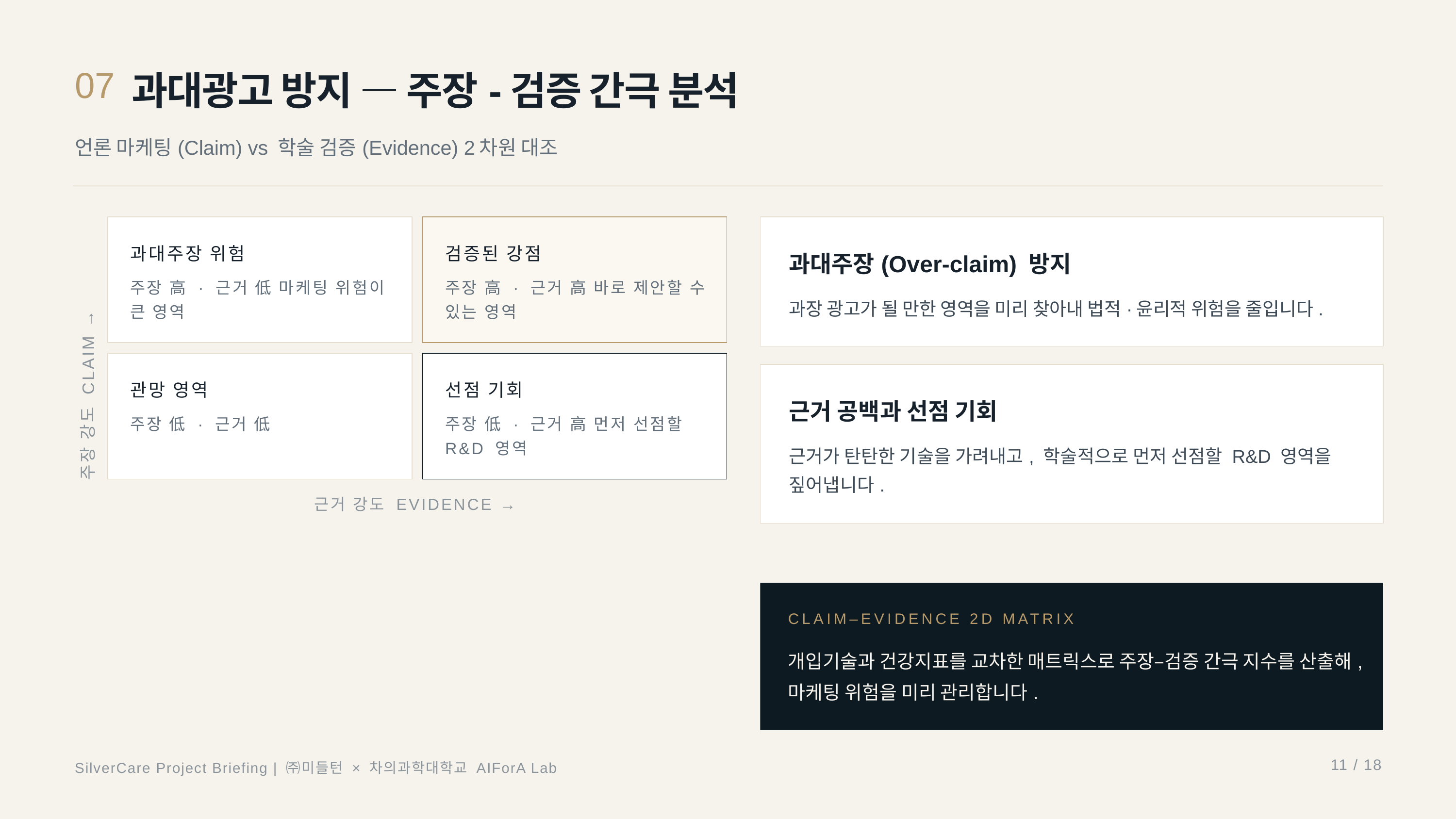

과대광고 방지 — 주장-검증 간극 분석
07
언론 마케팅(Claim) vs 학술 검증(Evidence) 2차원 대조

주장 강도 CLAIM →

과대주장 위험
검증된 강점
과대주장(Over-claim) 방지
주장 高 · 근거 低 마케팅 위험이 큰 영역
주장 高 · 근거 高 바로 제안할 수 있는 영역
과장 광고가 될 만한 영역을 미리 찾아내 법적·윤리적 위험을 줄입니다.

관망 영역
선점 기회
근거 공백과 선점 기회
주장 低 · 근거 低
주장 低 · 근거 高 먼저 선점할 R&D 영역
근거가 탄탄한 기술을 가려내고, 학술적으로 먼저 선점할 R&D 영역을 짚어냅니다.
근거 강도 EVIDENCE →

CLAIM–EVIDENCE 2D MATRIX
개입기술과 건강지표를 교차한 매트릭스로 주장–검증 간극 지수를 산출해, 마케팅 위험을 미리 관리합니다.
SilverCare Project Briefing | ㈜미들턴 × 차의과학대학교 AIForA Lab
11 / 18